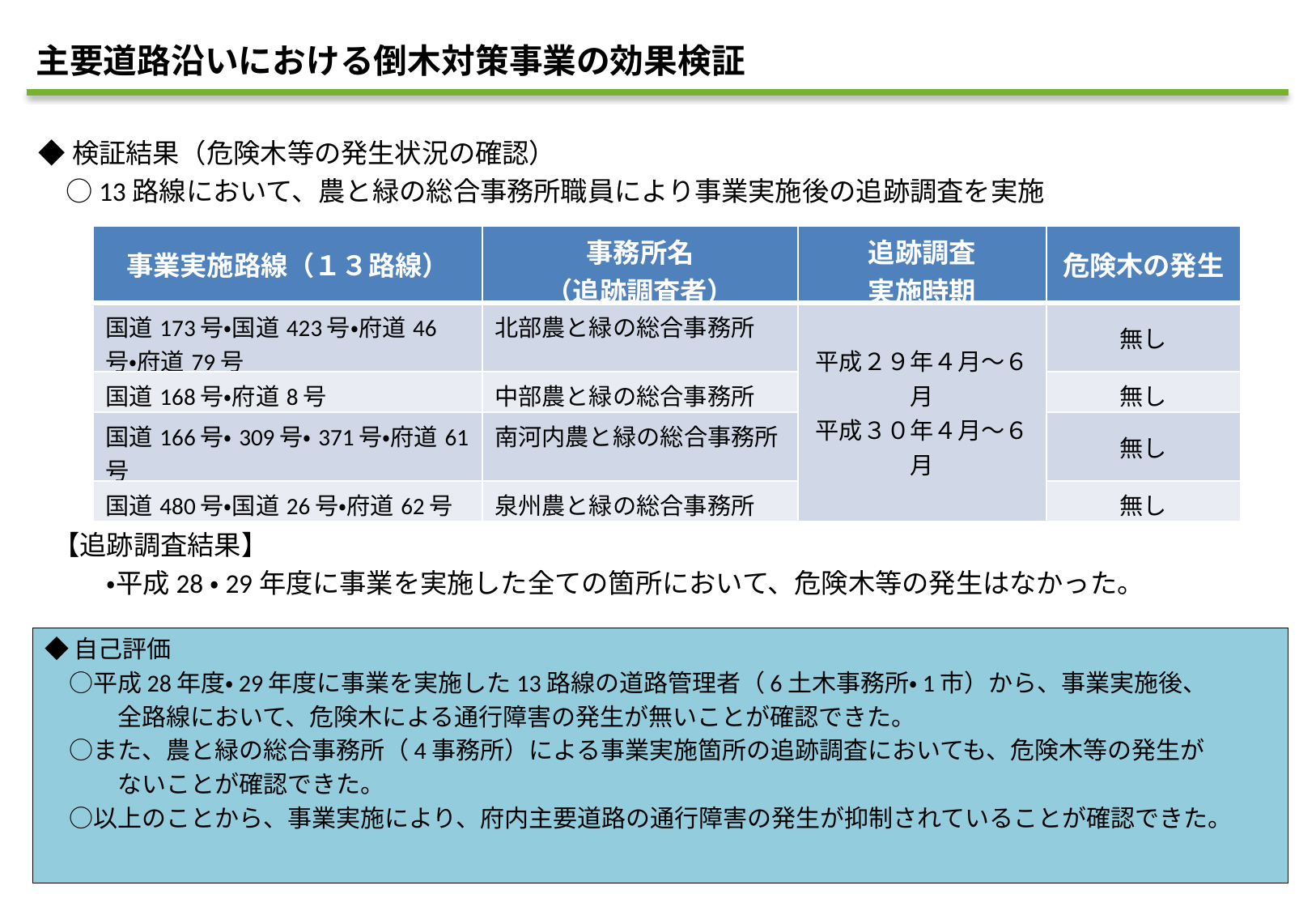

主要道路沿いにおける倒木対策事業の効果検証
◆検証結果（危険木等の発生状況の確認）
　○13路線において、農と緑の総合事務所職員により事業実施後の追跡調査を実施
| 事業実施路線（１３路線） | 事務所名 （追跡調査者） | 追跡調査 実施時期 | 危険木の発生 |
| --- | --- | --- | --- |
| 国道173号・国道423号・府道46号・府道79号 | 北部農と緑の総合事務所 | 平成２９年４月～６月 平成３０年４月～６月 | 無し |
| 国道168号・府道8号 | 中部農と緑の総合事務所 |  | 無し |
| 国道166号・309号・371号・府道61号 | 南河内農と緑の総合事務所 |  | 無し |
| 国道480号・国道26号・府道62号 | 泉州農と緑の総合事務所 |  | 無し |
【追跡調査結果】
　　・平成28・29年度に事業を実施した全ての箇所において、危険木等の発生はなかった。
◆自己評価
　○平成28年度・29年度に事業を実施した13路線の道路管理者（6土木事務所・1市）から、事業実施後、
　　　全路線において、危険木による通行障害の発生が無いことが確認できた。
　○また、農と緑の総合事務所（4事務所）による事業実施箇所の追跡調査においても、危険木等の発生が
　　　ないことが確認できた。
　○以上のことから、事業実施により、府内主要道路の通行障害の発生が抑制されていることが確認できた。
【参　考】　その他、道路管理者の声
　・枯れ木が目立つと「倒れてくるのではないか」といった問い合わせもあるので、伐ってもらえたのは
　　ありがたい。地元からも（道にはみ出ていた木がなくなって）見通しがよくなったと好評である。（四條畷市）

　・雪による影響のため、毎年、枝払いを実施していたが、この事業により枝払い等が少なくなり助かっている。
　　（池田土木事務所）